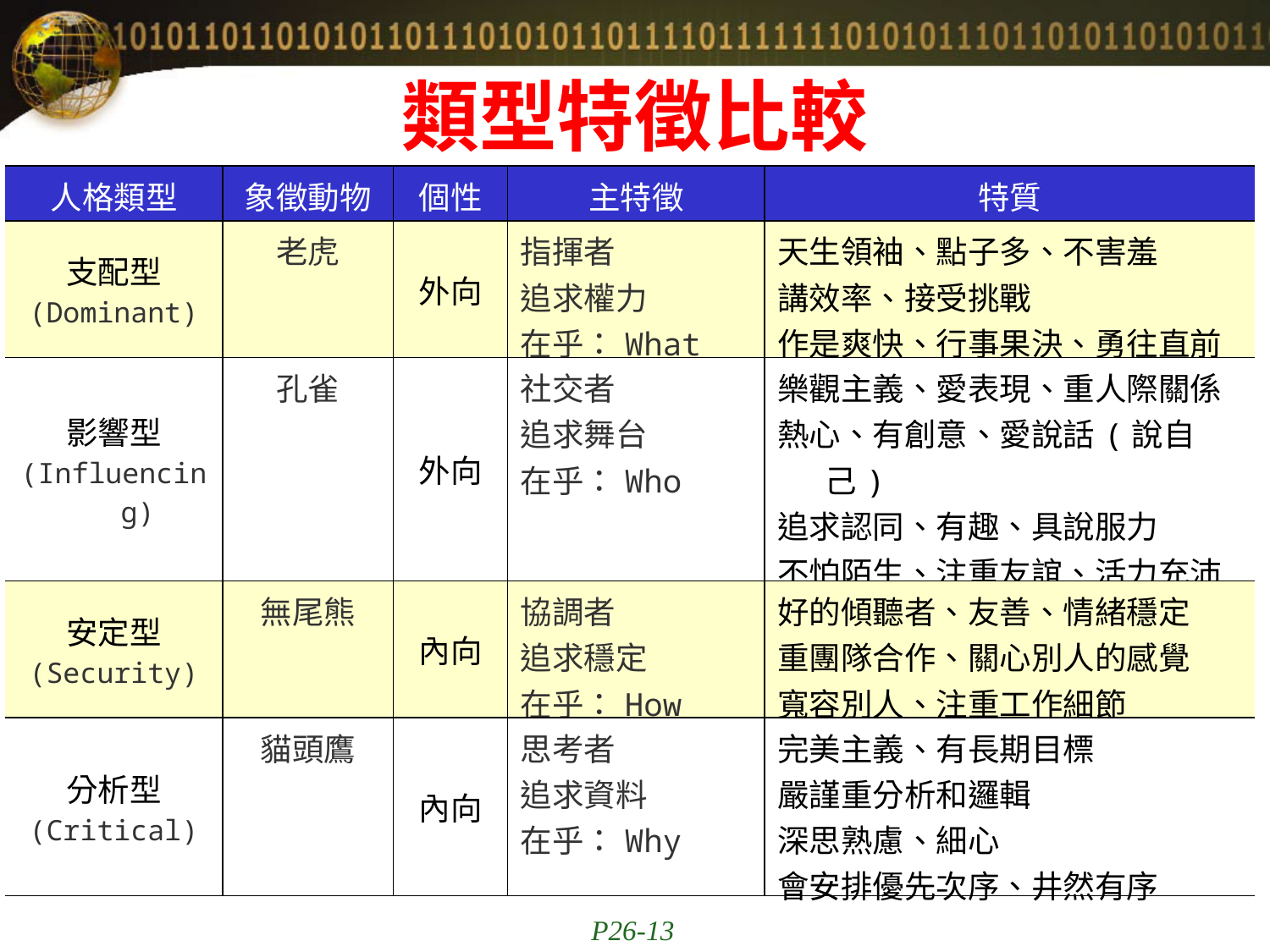

# 類型特徵比較
| 人格類型 | 象徵動物 | 個性 | 主特徵 | 特質 |
| --- | --- | --- | --- | --- |
| 支配型 (Dominant) | 老虎 | 外向 | 指揮者 追求權力 在乎：What | 天生領袖、點子多、不害羞 講效率、接受挑戰 作是爽快、行事果決、勇往直前 |
| 影響型 (Influencing) | 孔雀 | 外向 | 社交者 追求舞台 在乎：Who | 樂觀主義、愛表現、重人際關係 熱心、有創意、愛說話(說自己) 追求認同、有趣、具說服力 不怕陌生、注重友誼、活力充沛 |
| 安定型 (Security) | 無尾熊 | 內向 | 協調者 追求穩定 在乎：How | 好的傾聽者、友善、情緒穩定 重團隊合作、關心別人的感覺 寬容別人、注重工作細節 |
| 分析型 (Critical) | 貓頭鷹 | 內向 | 思考者 追求資料 在乎：Why | 完美主義、有長期目標 嚴謹重分析和邏輯 深思熟慮、細心 會安排優先次序、井然有序 |